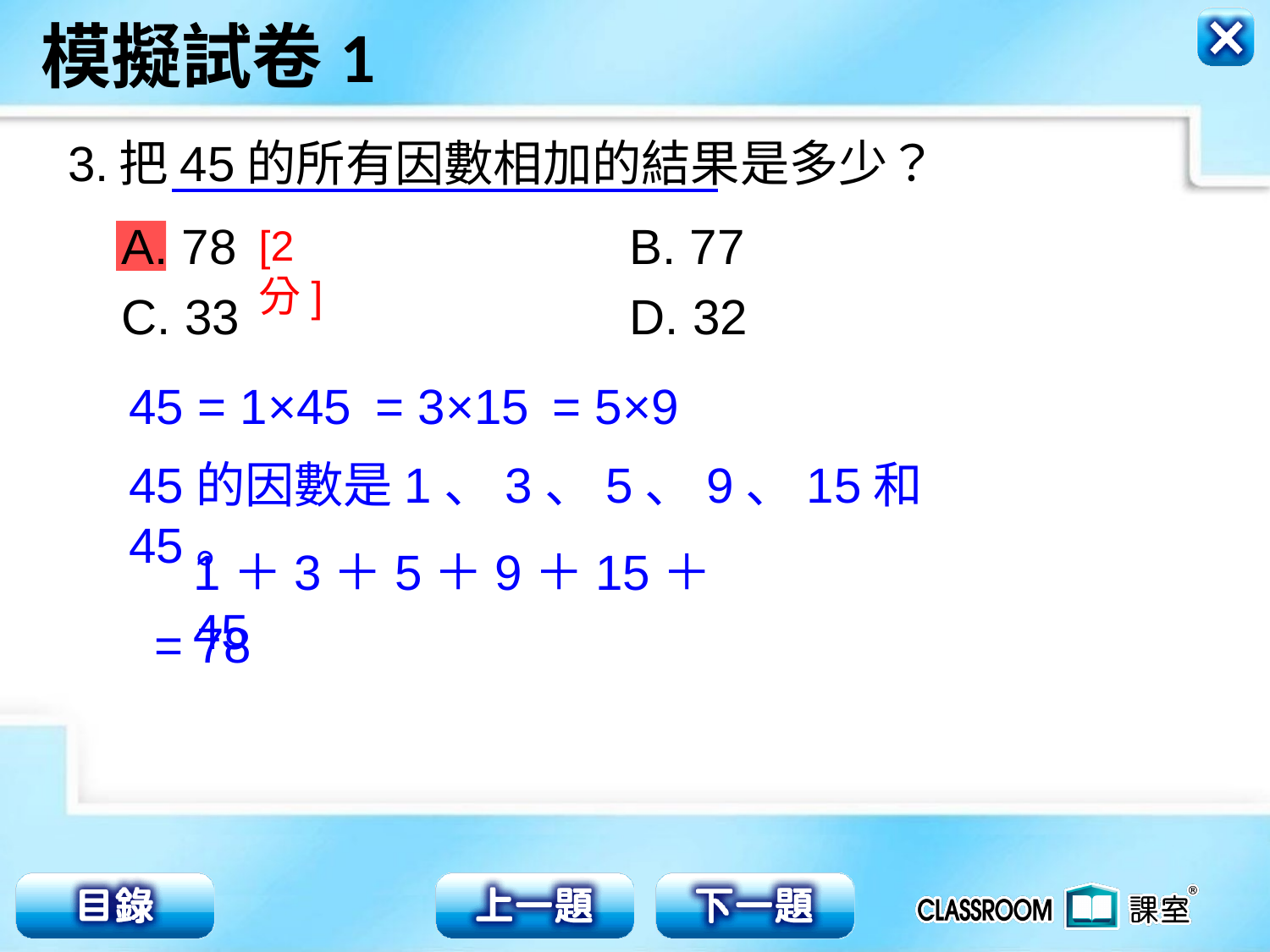

3.
把45的所有因數相加的結果是多少？
A. 78				B. 77
C. 33				D. 32
[2分]

45 = 1×45
= 3×15
= 5×9
45的因數是1、3、5、9、15和45。
1＋3＋5＋9＋15＋45
= 78